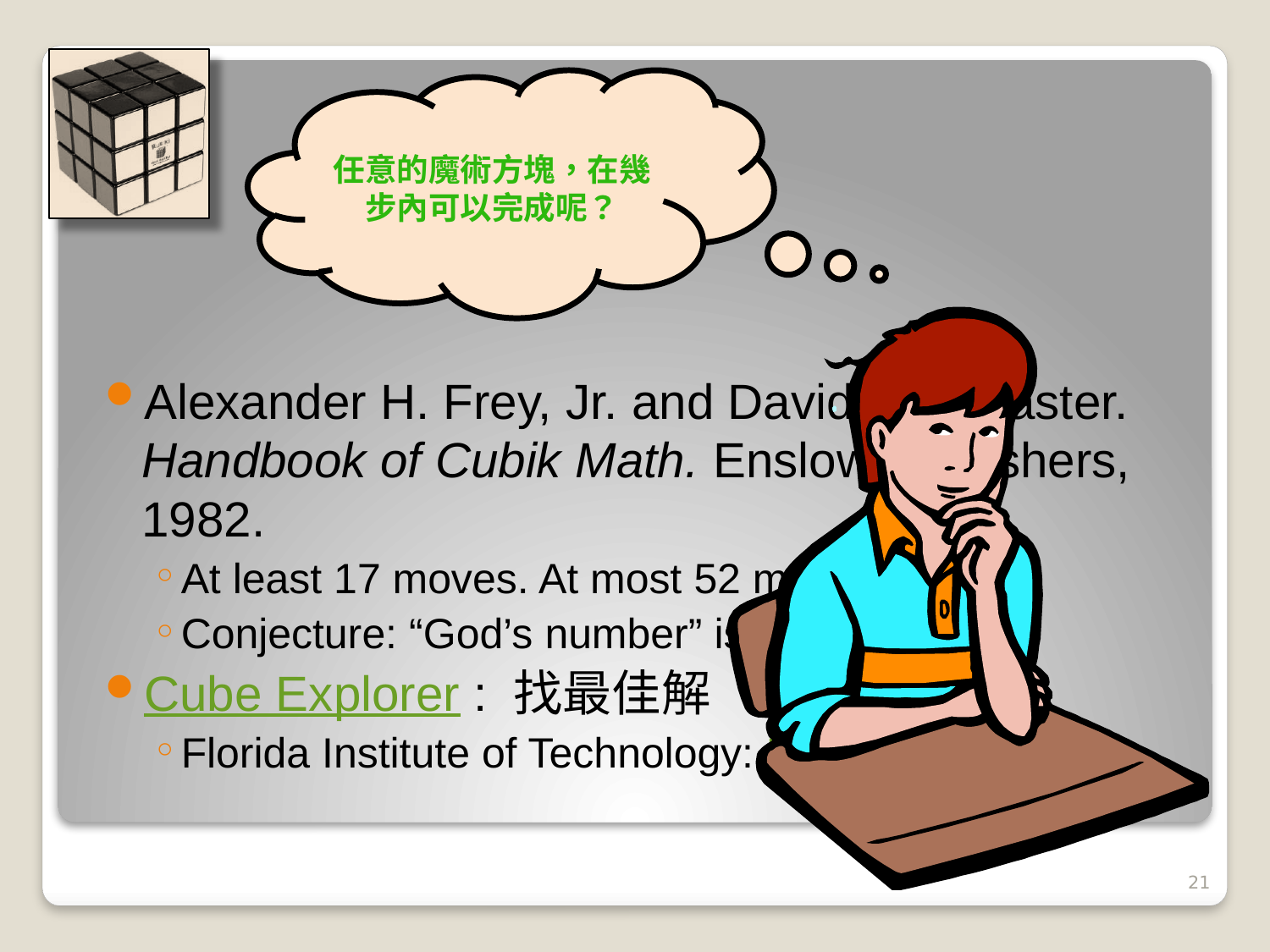

# Fewest move
任意的魔術方塊，在幾步內可以完成呢？

Alexander H. Frey, Jr. and David Singmaster. Handbook of Cubik Math. Enslow Publishers, 1982.
At least 17 moves. At most 52 moves.
Conjecture: “God’s number” is in the low 20’s.
Cube Explorer : 找最佳解
Florida Institute of Technology: Robot.
21